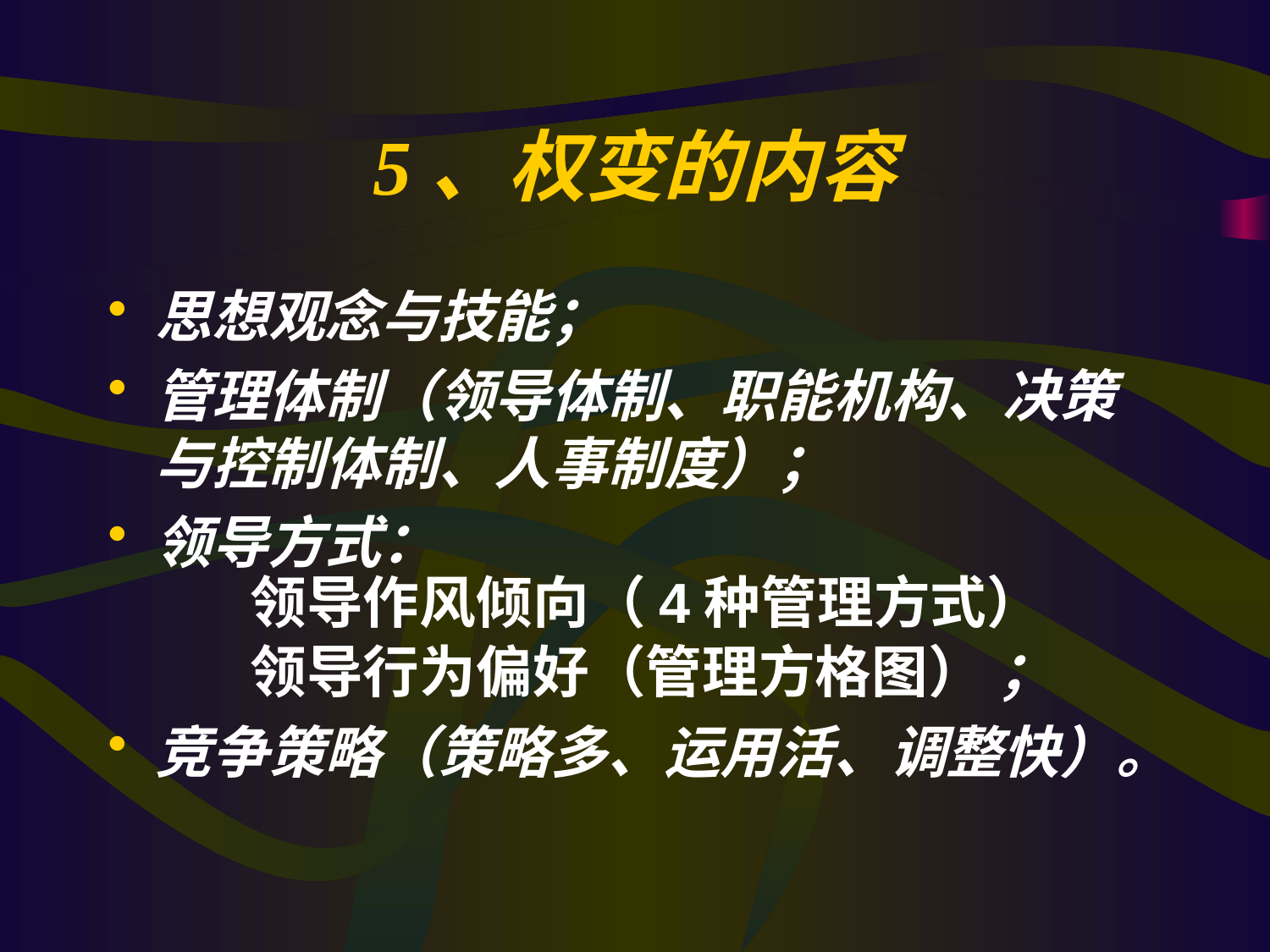

5、权变的内容
思想观念与技能；
管理体制（领导体制、职能机构、决策与控制体制、人事制度）；
领导方式：
          领导作风倾向（4种管理方式）
          领导行为偏好（管理方格图） ；
竞争策略（策略多、运用活、调整快）。
#